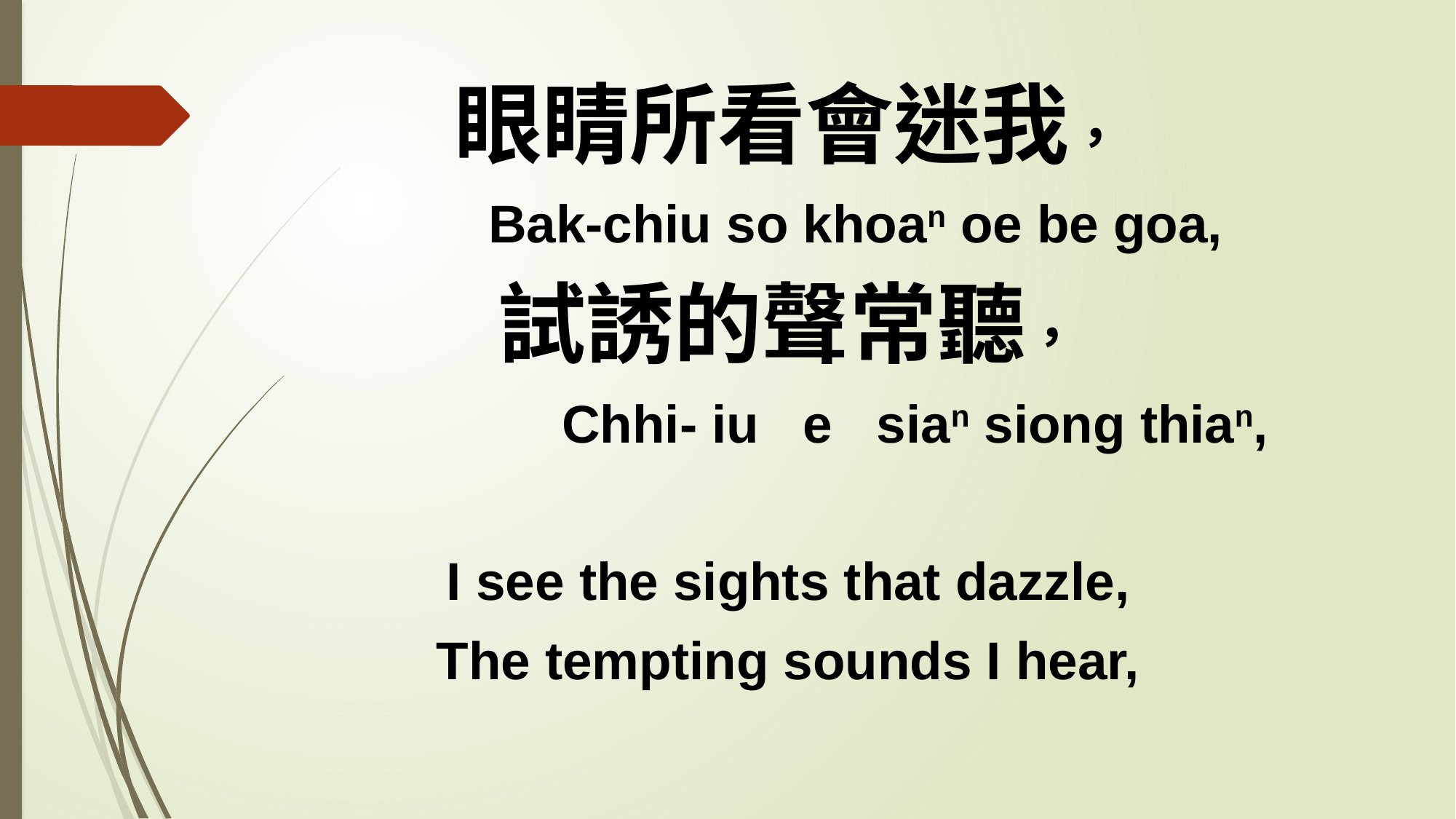

眼睛所看會迷我，
               Bak-chiu so khoan oe be goa,
試誘的聲常聽，
                    Chhi- iu   e   sian siong thian,

I see the sights that dazzle,
The tempting sounds I hear,